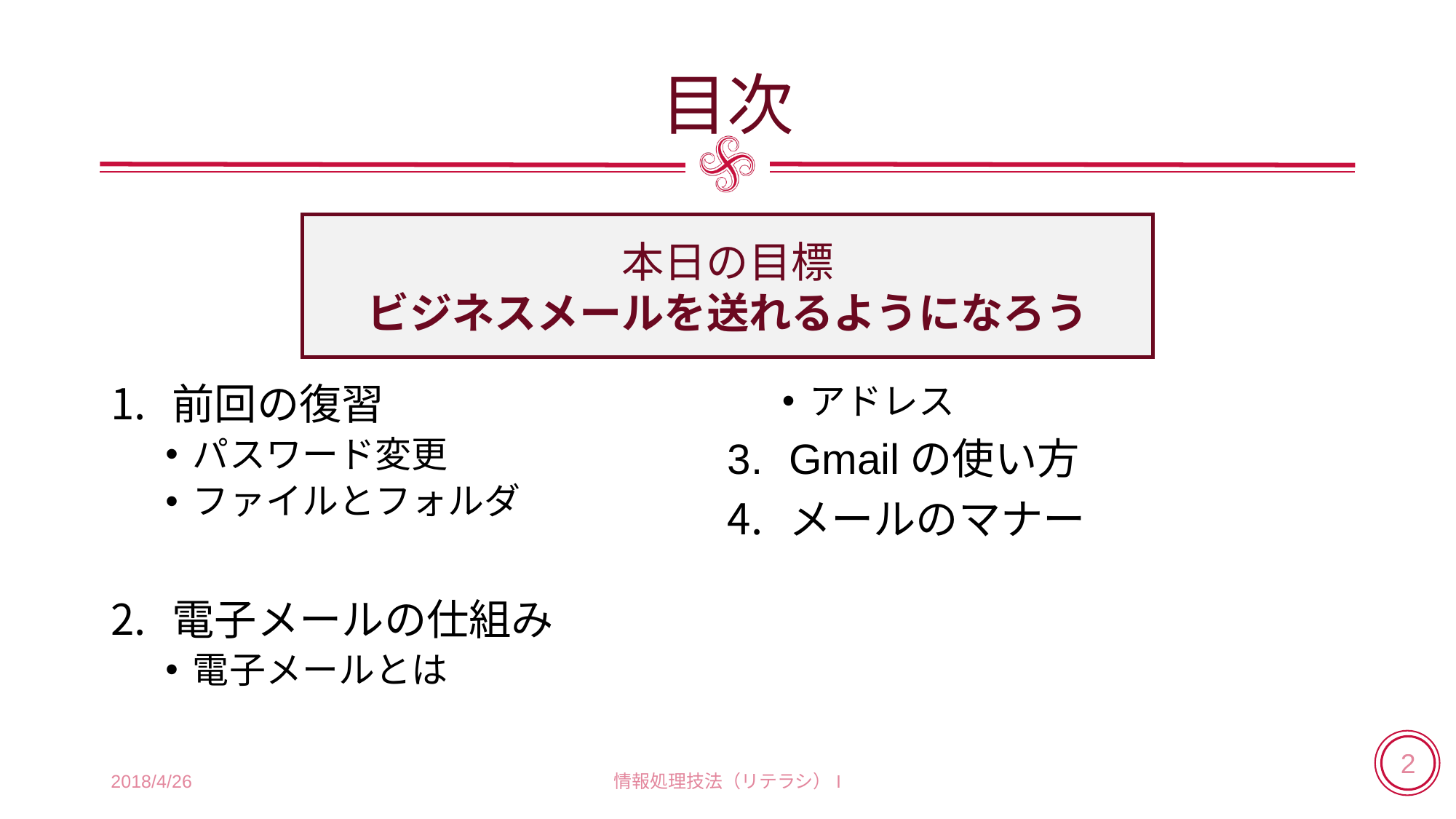

# 目次
本日の目標
ビジネスメールを送れるようになろう
前回の復習
パスワード変更
ファイルとフォルダ

電子メールの仕組み
電子メールとは
アドレス
Gmailの使い方
メールのマナー

2018/4/26
情報処理技法（リテラシ）I